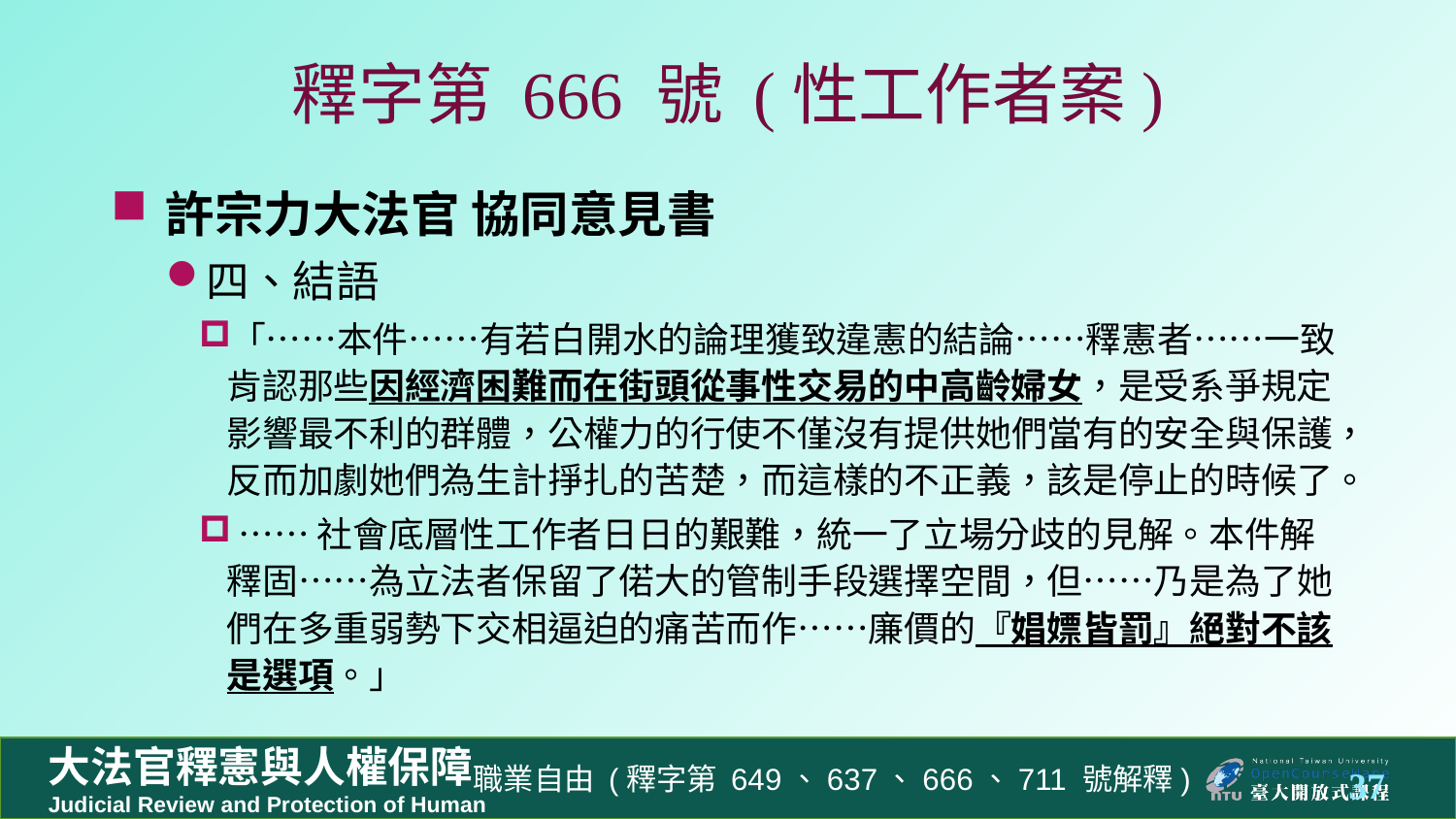

# 釋字第 666 號 (性工作者案)
許宗力大法官 協同意見書
四、結語
「……本件……有若白開水的論理獲致違憲的結論……釋憲者……一致肯認那些因經濟困難而在街頭從事性交易的中高齡婦女，是受系爭規定影響最不利的群體，公權力的行使不僅沒有提供她們當有的安全與保護，反而加劇她們為生計掙扎的苦楚，而這樣的不正義，該是停止的時候了。
 ……社會底層性工作者日日的艱難，統一了立場分歧的見解。本件解釋固……為立法者保留了偌大的管制手段選擇空間，但……乃是為了她們在多重弱勢下交相逼迫的痛苦而作……廉價的『娼嫖皆罰』絕對不該是選項。」